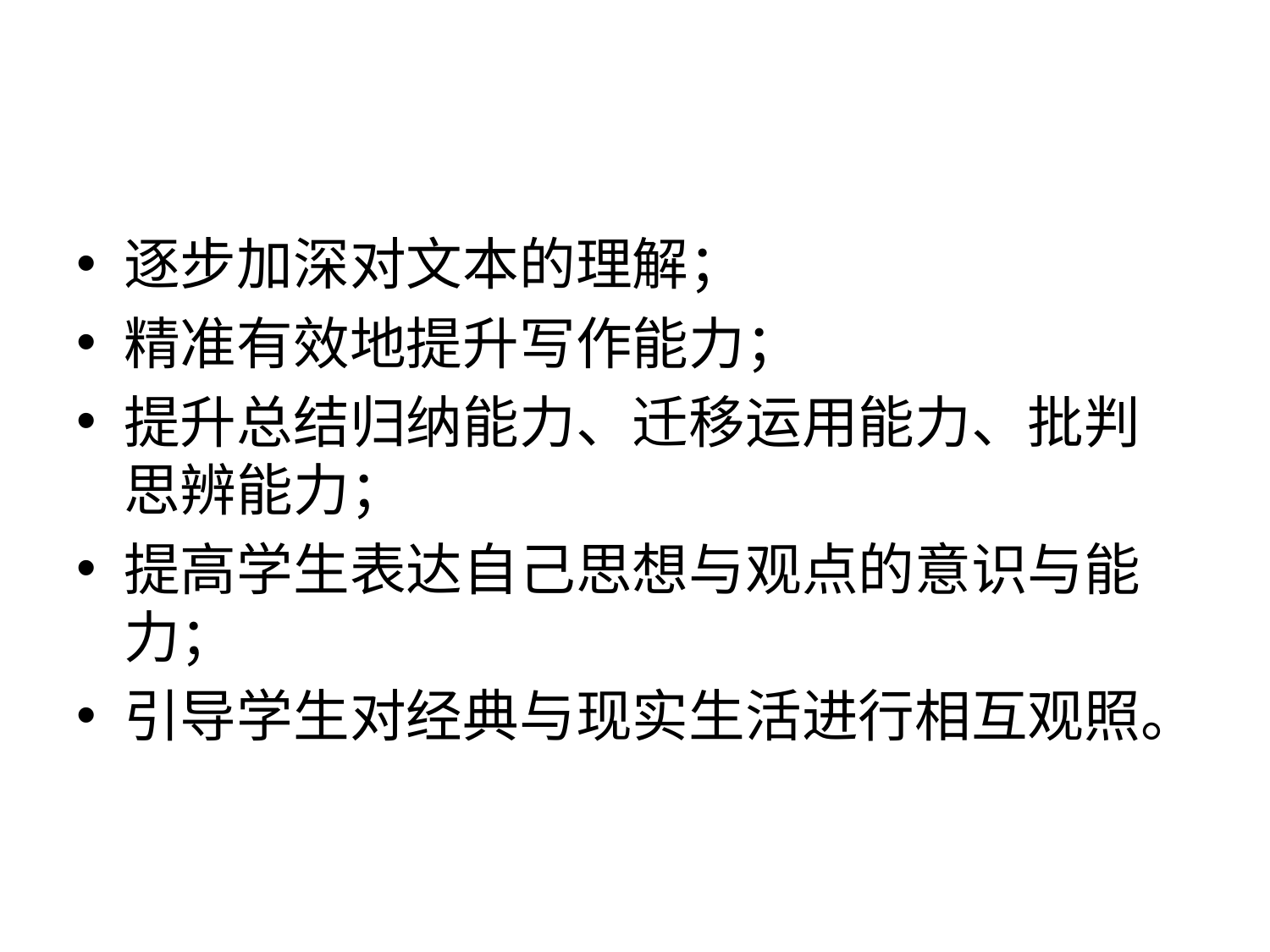

#
逐步加深对文本的理解；
精准有效地提升写作能力；
提升总结归纳能力、迁移运用能力、批判思辨能力；
提高学生表达自己思想与观点的意识与能力；
引导学生对经典与现实生活进行相互观照。